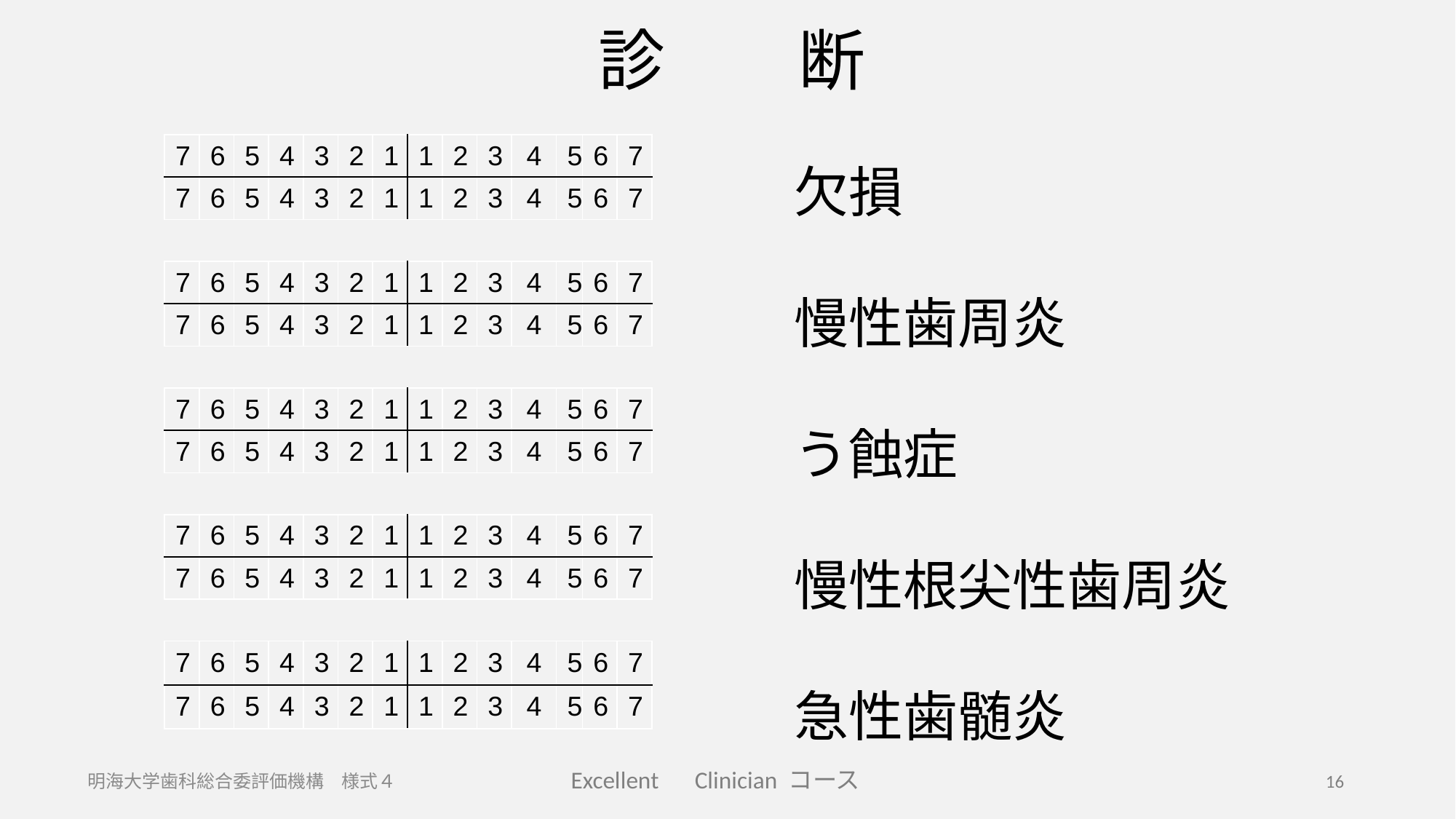

# 診　　断
欠損
慢性歯周炎
う蝕症
慢性根尖性歯周炎
急性歯髄炎
| 7 | 6 | 5 | 4 | 3 | 2 | 1 | 1 | 2 | 3 | 4 | 5 | 6 | 7 |
| --- | --- | --- | --- | --- | --- | --- | --- | --- | --- | --- | --- | --- | --- |
| 7 | 6 | 5 | 4 | 3 | 2 | 1 | 1 | 2 | 3 | 4 | 5 | 6 | 7 |
| 7 | 6 | 5 | 4 | 3 | 2 | 1 | 1 | 2 | 3 | 4 | 5 | 6 | 7 |
| --- | --- | --- | --- | --- | --- | --- | --- | --- | --- | --- | --- | --- | --- |
| 7 | 6 | 5 | 4 | 3 | 2 | 1 | 1 | 2 | 3 | 4 | 5 | 6 | 7 |
| 7 | 6 | 5 | 4 | 3 | 2 | 1 | 1 | 2 | 3 | 4 | 5 | 6 | 7 |
| --- | --- | --- | --- | --- | --- | --- | --- | --- | --- | --- | --- | --- | --- |
| 7 | 6 | 5 | 4 | 3 | 2 | 1 | 1 | 2 | 3 | 4 | 5 | 6 | 7 |
| 7 | 6 | 5 | 4 | 3 | 2 | 1 | 1 | 2 | 3 | 4 | 5 | 6 | 7 |
| --- | --- | --- | --- | --- | --- | --- | --- | --- | --- | --- | --- | --- | --- |
| 7 | 6 | 5 | 4 | 3 | 2 | 1 | 1 | 2 | 3 | 4 | 5 | 6 | 7 |
| 7 | 6 | 5 | 4 | 3 | 2 | 1 | 1 | 2 | 3 | 4 | 5 | 6 | 7 |
| --- | --- | --- | --- | --- | --- | --- | --- | --- | --- | --- | --- | --- | --- |
| 7 | 6 | 5 | 4 | 3 | 2 | 1 | 1 | 2 | 3 | 4 | 5 | 6 | 7 |
16